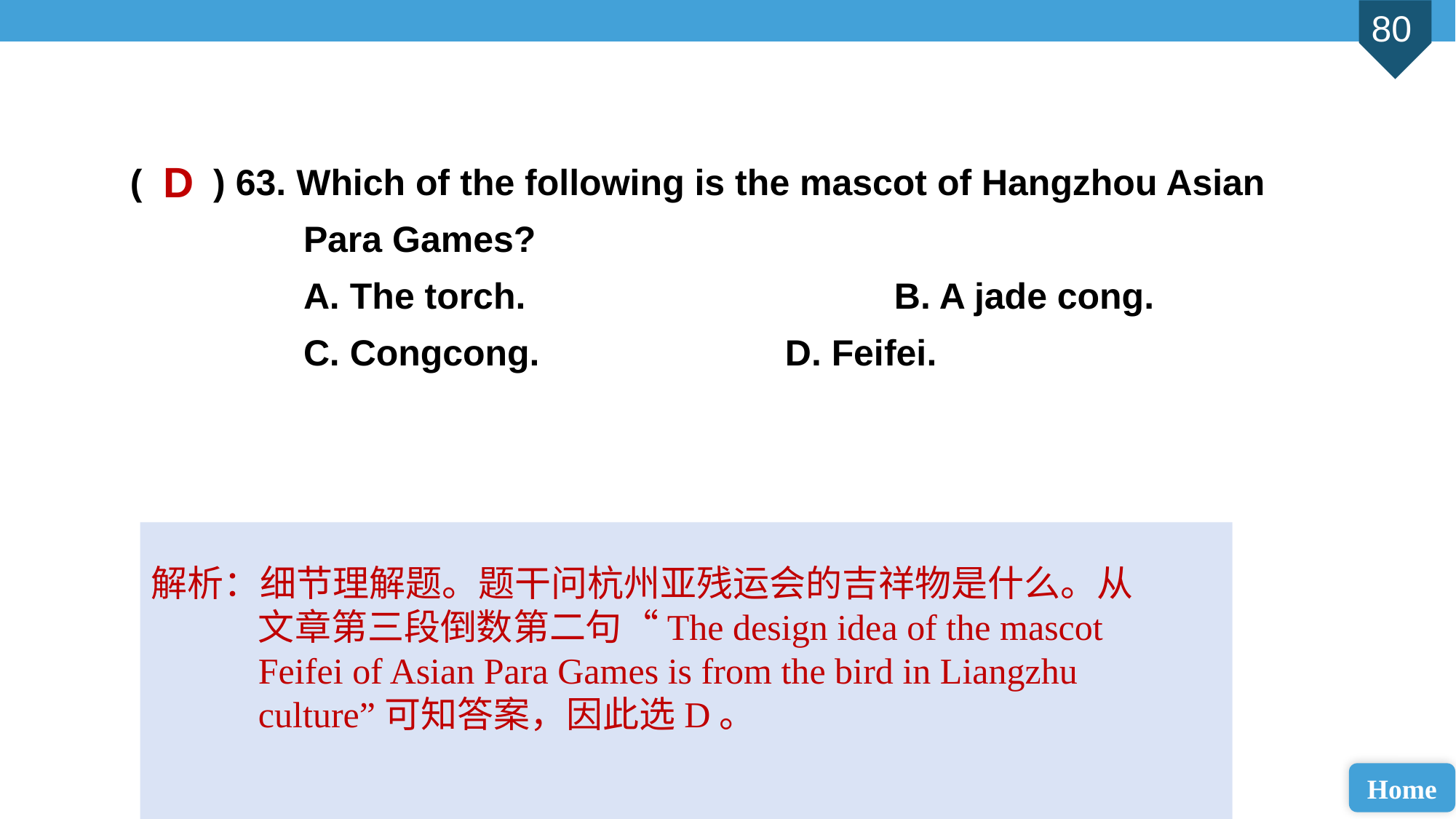

(       ) 63. Which of the following is the mascot of Hangzhou Asian
                 Para Games?
                 A. The torch. 				B. A jade cong.
                 C. Congcong. 			D. Feifei.
D

解析：细节理解题。题干问杭州亚残运会的吉祥物是什么。从文章第三段倒数第二句“The design idea of the mascot Feifei of Asian Para Games is from the bird in Liangzhu culture”可知答案，因此选D。